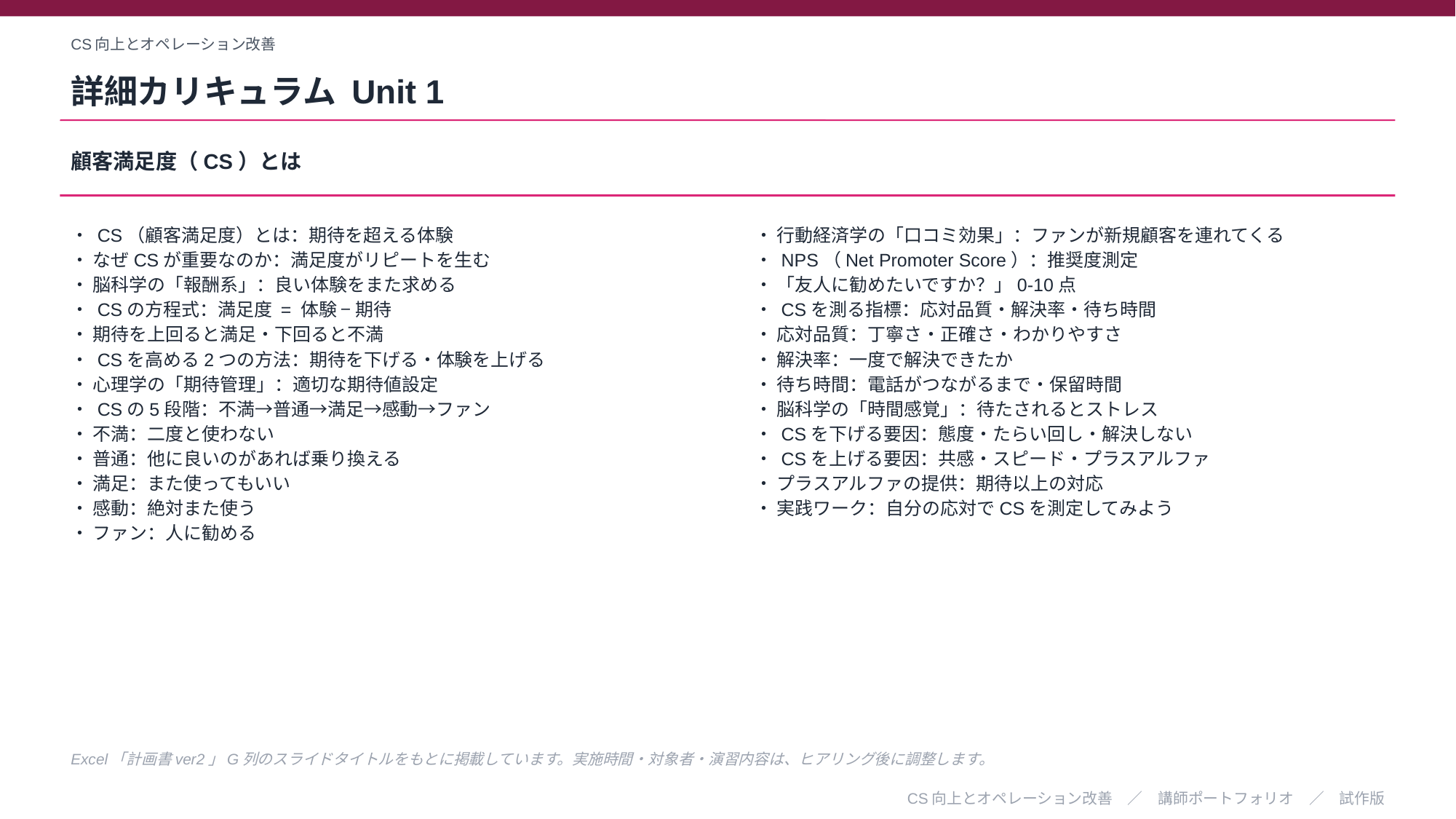

CS向上とオペレーション改善
詳細カリキュラム Unit 1

顧客満足度（CS）とは

・ CS（顧客満足度）とは：期待を超える体験
・ なぜCSが重要なのか：満足度がリピートを生む
・ 脳科学の「報酬系」：良い体験をまた求める
・ CSの方程式：満足度 = 体験 − 期待
・ 期待を上回ると満足・下回ると不満
・ CSを高める2つの方法：期待を下げる・体験を上げる
・ 心理学の「期待管理」：適切な期待値設定
・ CSの5段階：不満→普通→満足→感動→ファン
・ 不満：二度と使わない
・ 普通：他に良いのがあれば乗り換える
・ 満足：また使ってもいい
・ 感動：絶対また使う
・ ファン：人に勧める
・ 行動経済学の「口コミ効果」：ファンが新規顧客を連れてくる
・ NPS（Net Promoter Score）：推奨度測定
・ 「友人に勧めたいですか？」0-10点
・ CSを測る指標：応対品質・解決率・待ち時間
・ 応対品質：丁寧さ・正確さ・わかりやすさ
・ 解決率：一度で解決できたか
・ 待ち時間：電話がつながるまで・保留時間
・ 脳科学の「時間感覚」：待たされるとストレス
・ CSを下げる要因：態度・たらい回し・解決しない
・ CSを上げる要因：共感・スピード・プラスアルファ
・ プラスアルファの提供：期待以上の対応
・ 実践ワーク：自分の応対でCSを測定してみよう
Excel「計画書ver2」G列のスライドタイトルをもとに掲載しています。実施時間・対象者・演習内容は、ヒアリング後に調整します。
CS向上とオペレーション改善　／　講師ポートフォリオ　／　試作版